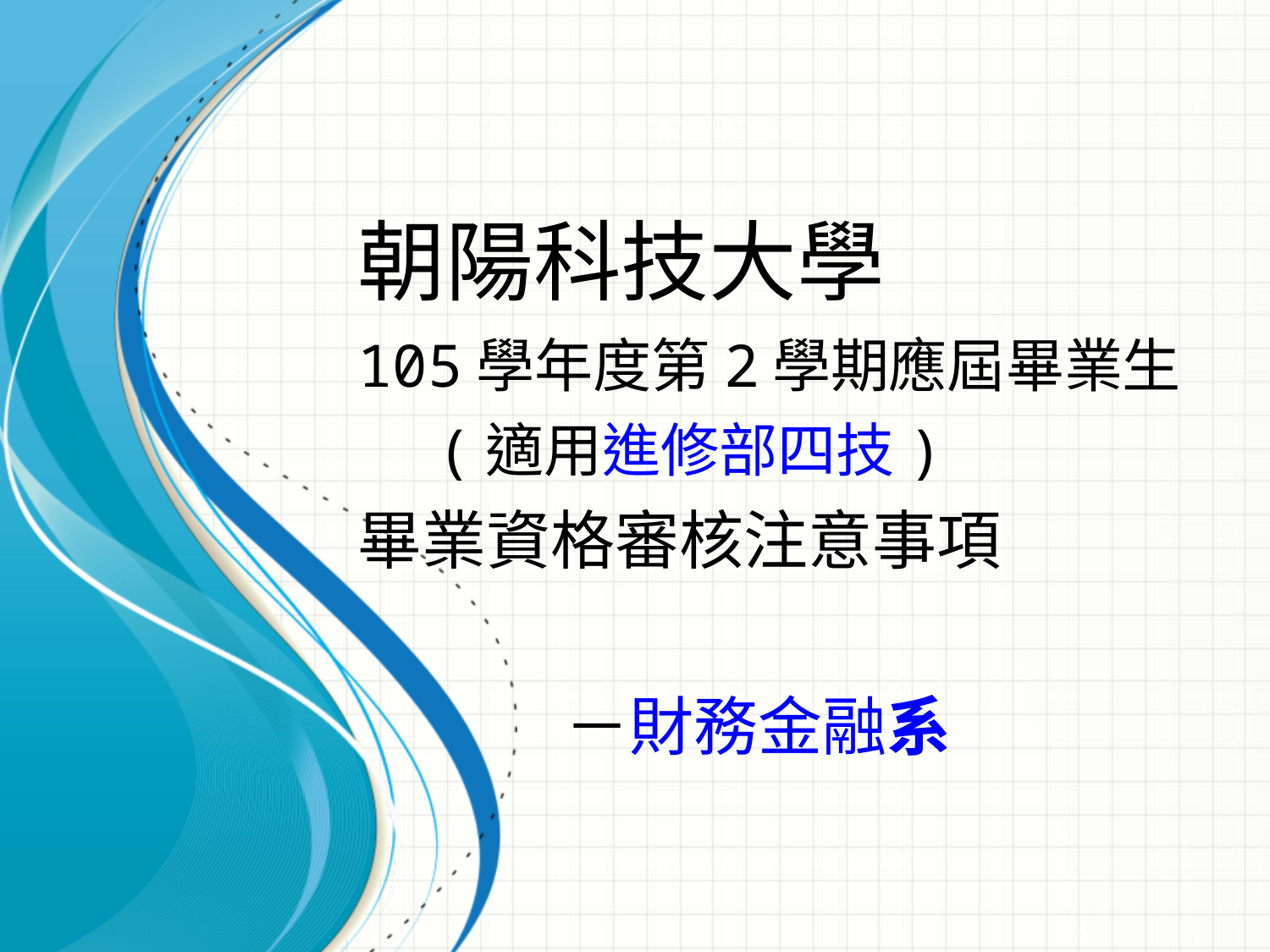

# 朝陽科技大學 105學年度第2學期應屆畢業生 (適用進修部四技) 畢業資格審核注意事項 　　 　－財務金融系